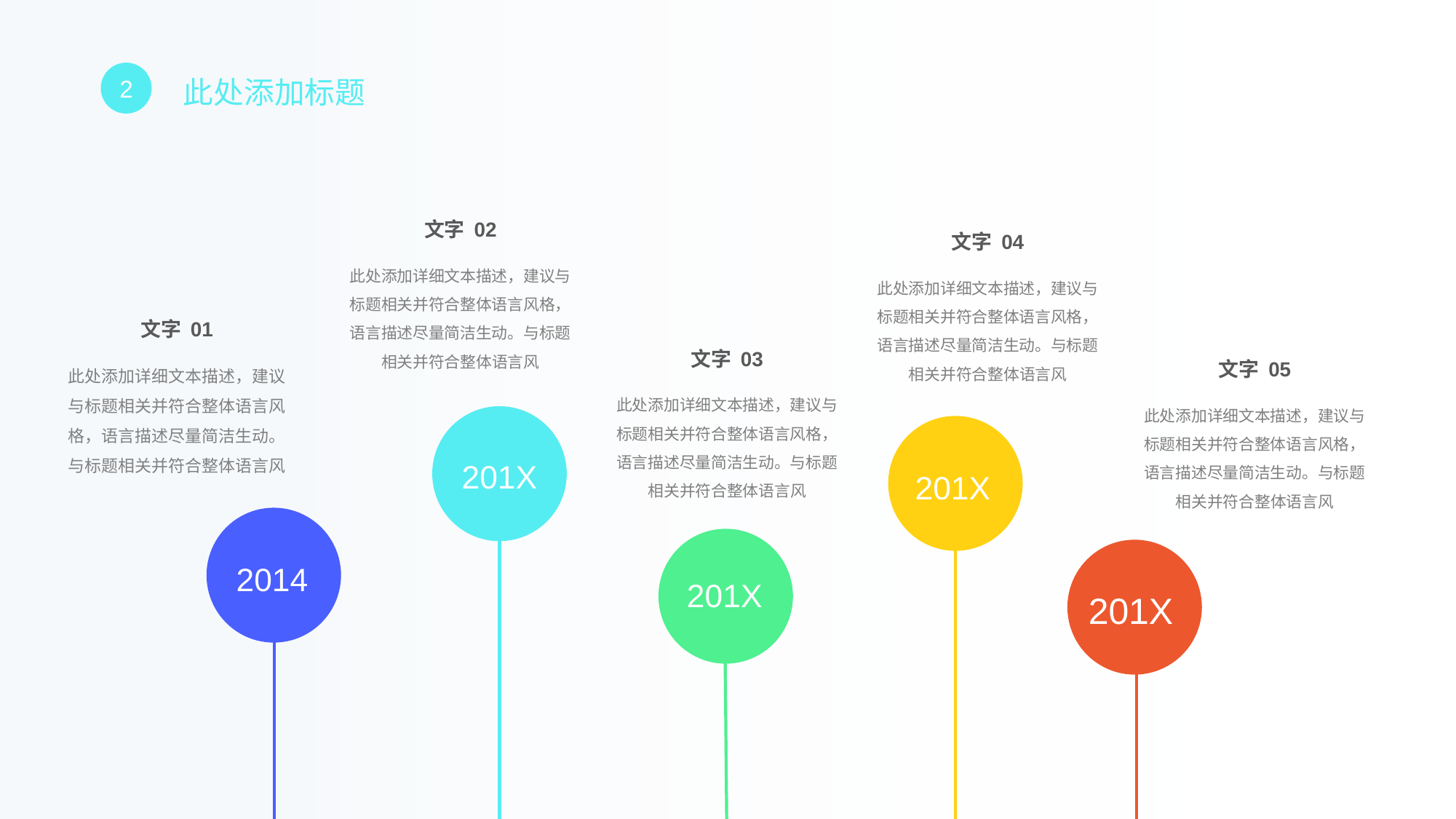

2
此处添加标题
文字 02
此处添加详细文本描述，建议与标题相关并符合整体语言风格，语言描述尽量简洁生动。与标题相关并符合整体语言风
文字 04
此处添加详细文本描述，建议与标题相关并符合整体语言风格，语言描述尽量简洁生动。与标题相关并符合整体语言风
文字 01
此处添加详细文本描述，建议与标题相关并符合整体语言风格，语言描述尽量简洁生动。与标题相关并符合整体语言风
文字 03
此处添加详细文本描述，建议与标题相关并符合整体语言风格，语言描述尽量简洁生动。与标题相关并符合整体语言风
文字 05
此处添加详细文本描述，建议与标题相关并符合整体语言风格，语言描述尽量简洁生动。与标题相关并符合整体语言风

201X

201X

201X

2014
201X
201X